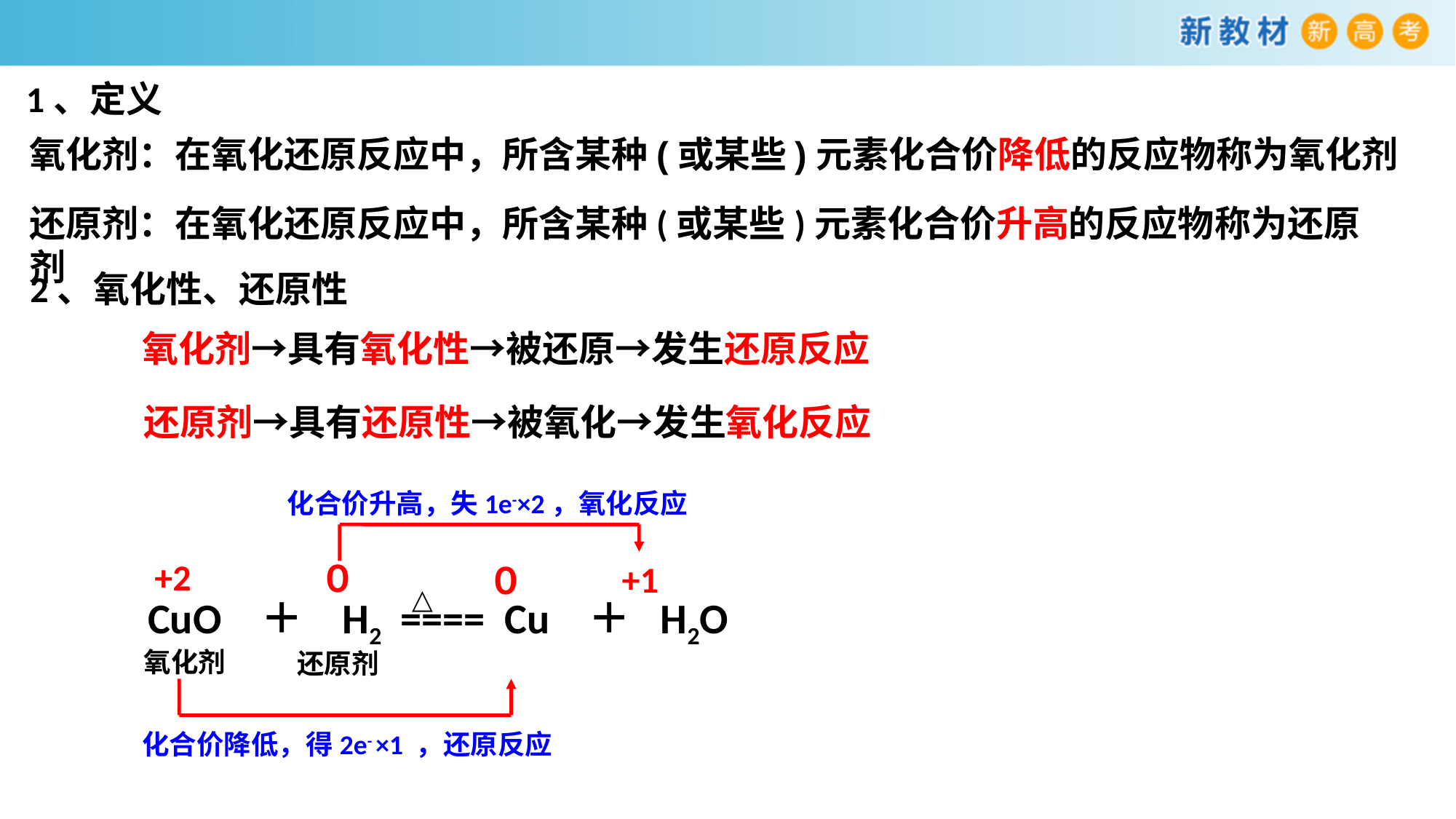

1、定义
氧化剂：在氧化还原反应中，所含某种(或某些)元素化合价降低的反应物称为氧化剂
还原剂：在氧化还原反应中，所含某种(或某些)元素化合价升高的反应物称为还原剂
2、氧化性、还原性
氧化剂→具有氧化性→被还原→发生还原反应
还原剂→具有还原性→被氧化→发生氧化反应
化合价升高，失1e-×2，氧化反应

+2
０
+1
０
△
CuO   ＋   H2  ====  Cu   ＋  H2O
氧化剂
还原剂

化合价降低，得2e- ×1 ，还原反应